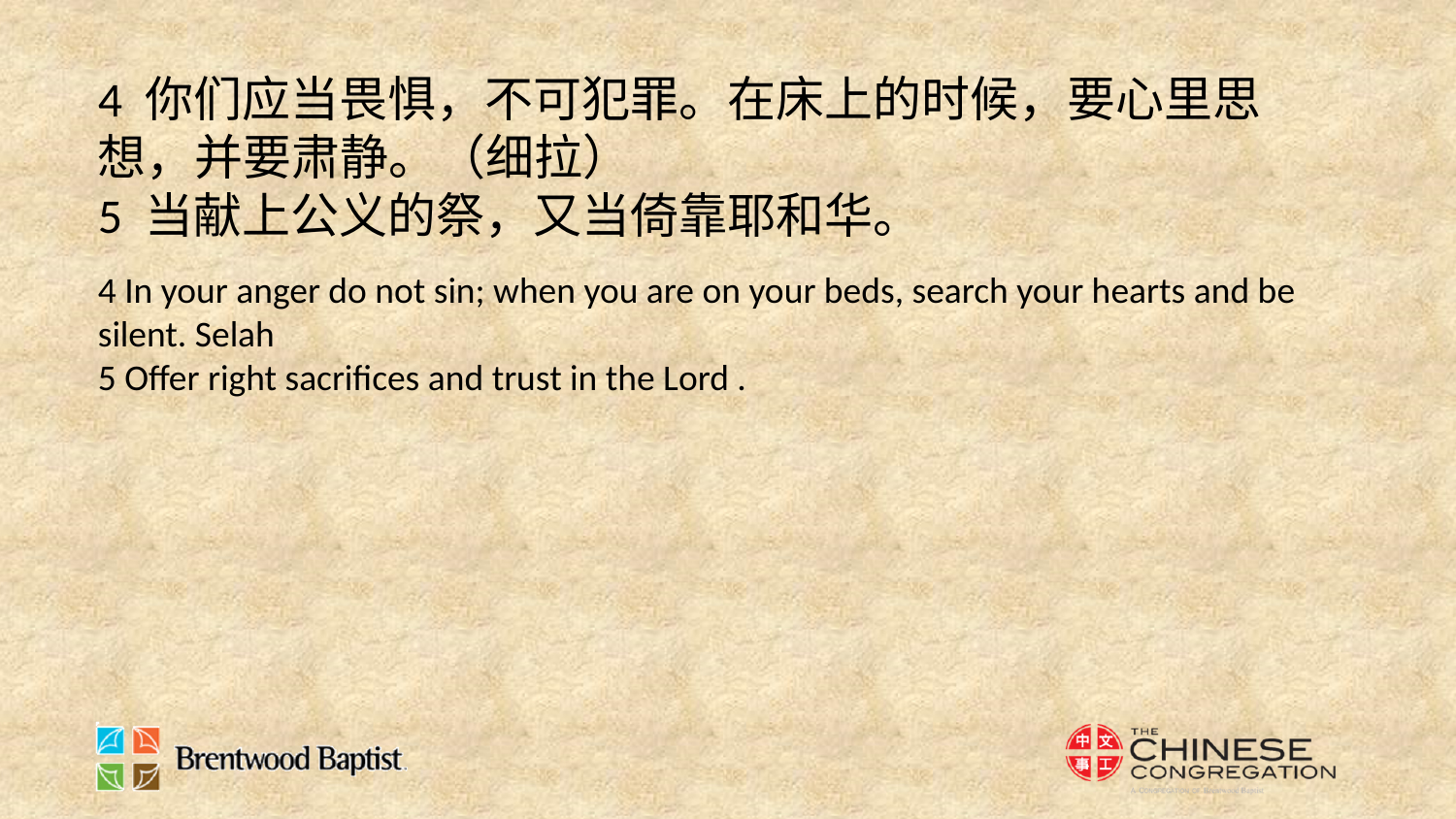

4 你们应当畏惧，不可犯罪。在床上的时候，要心里思想，并要肃静。（细拉）
5 当献上公义的祭，又当倚靠耶和华。

4 In your anger do not sin; when you are on your beds, search your hearts and be silent. Selah
5 Offer right sacrifices and trust in the Lord .